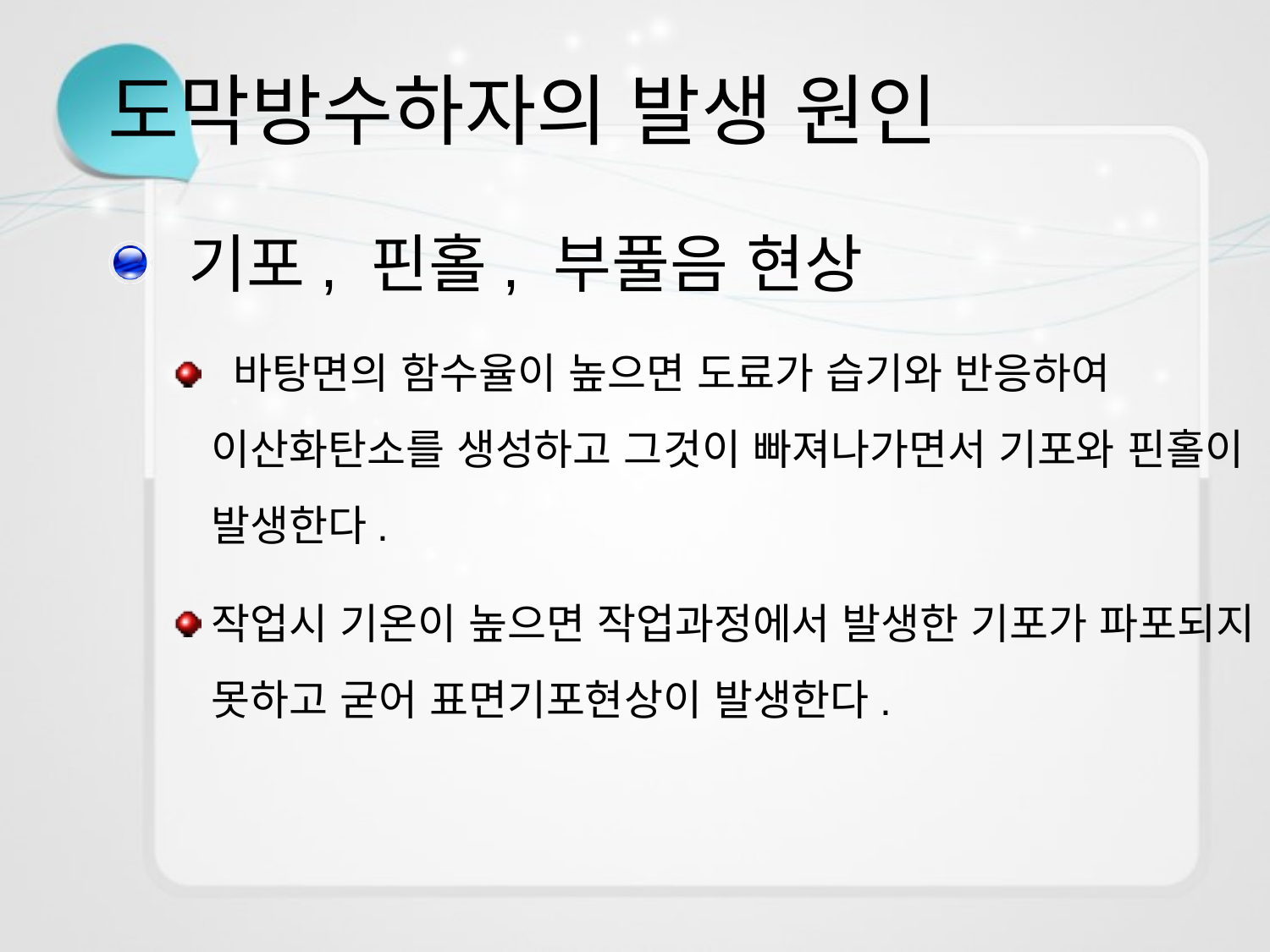

# 도막방수하자의 발생 원인
 기포, 핀홀, 부풀음 현상
 바탕면의 함수율이 높으면 도료가 습기와 반응하여 이산화탄소를 생성하고 그것이 빠져나가면서 기포와 핀홀이 발생한다.
작업시 기온이 높으면 작업과정에서 발생한 기포가 파포되지 못하고 굳어 표면기포현상이 발생한다.